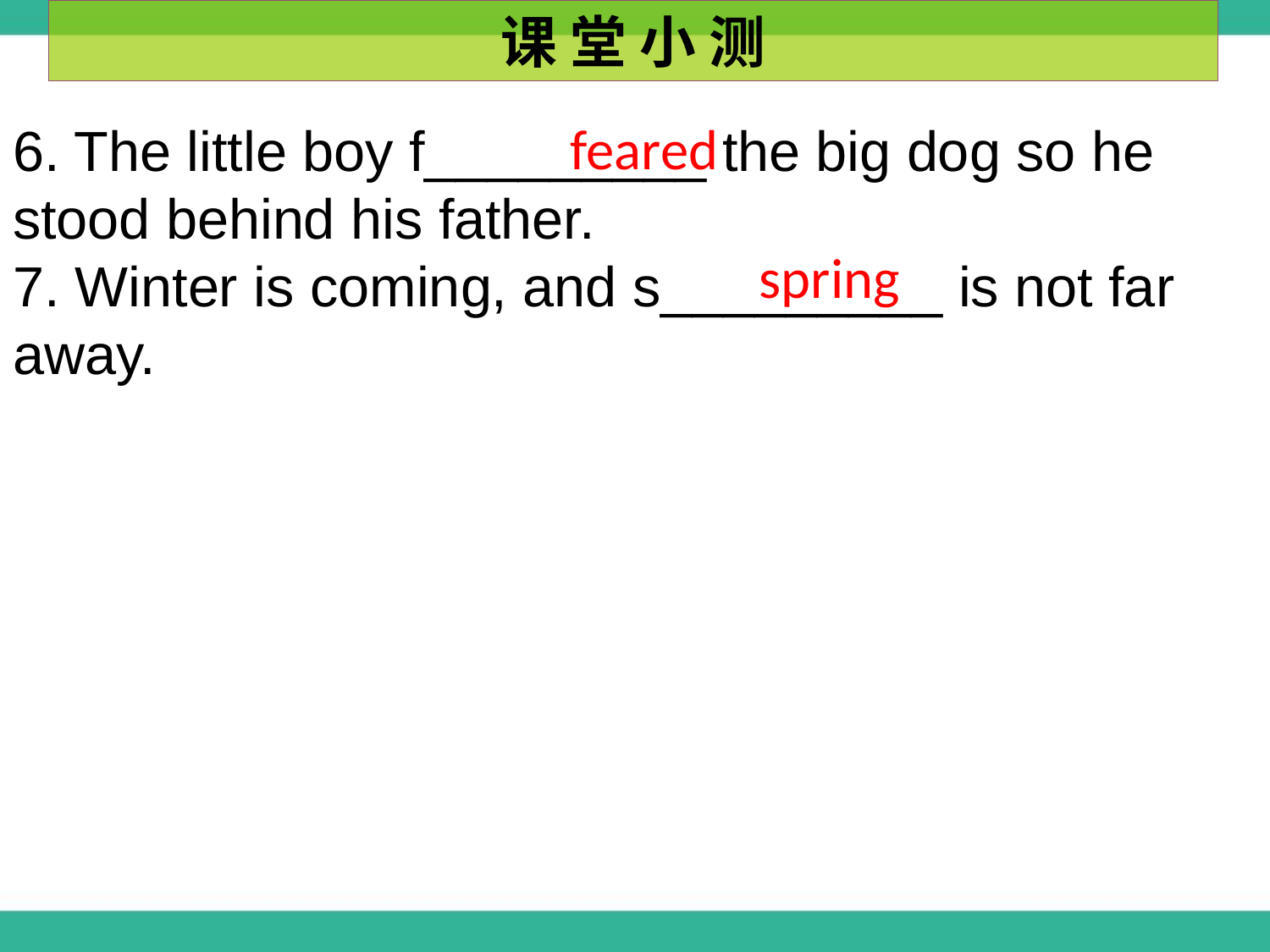

课 堂 小 测
feared
6. The little boy f_________ the big dog so he stood behind his father.
7. Winter is coming, and s_________ is not far away.
spring